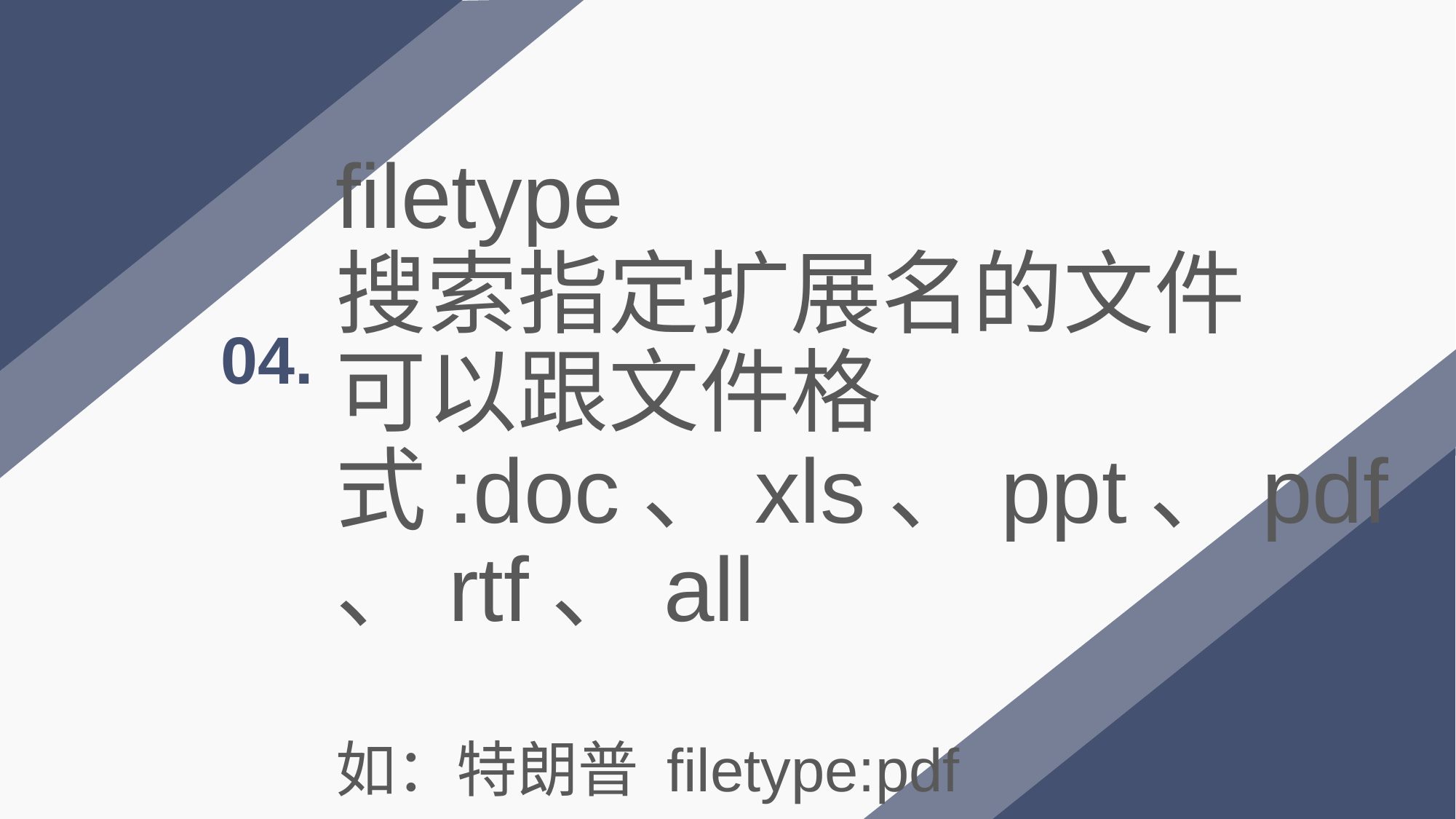

# filetype 搜索指定扩展名的文件 可以跟文件格式:doc、xls、ppt、pdf、rtf、all 如：特朗普 filetype:pdf
04.